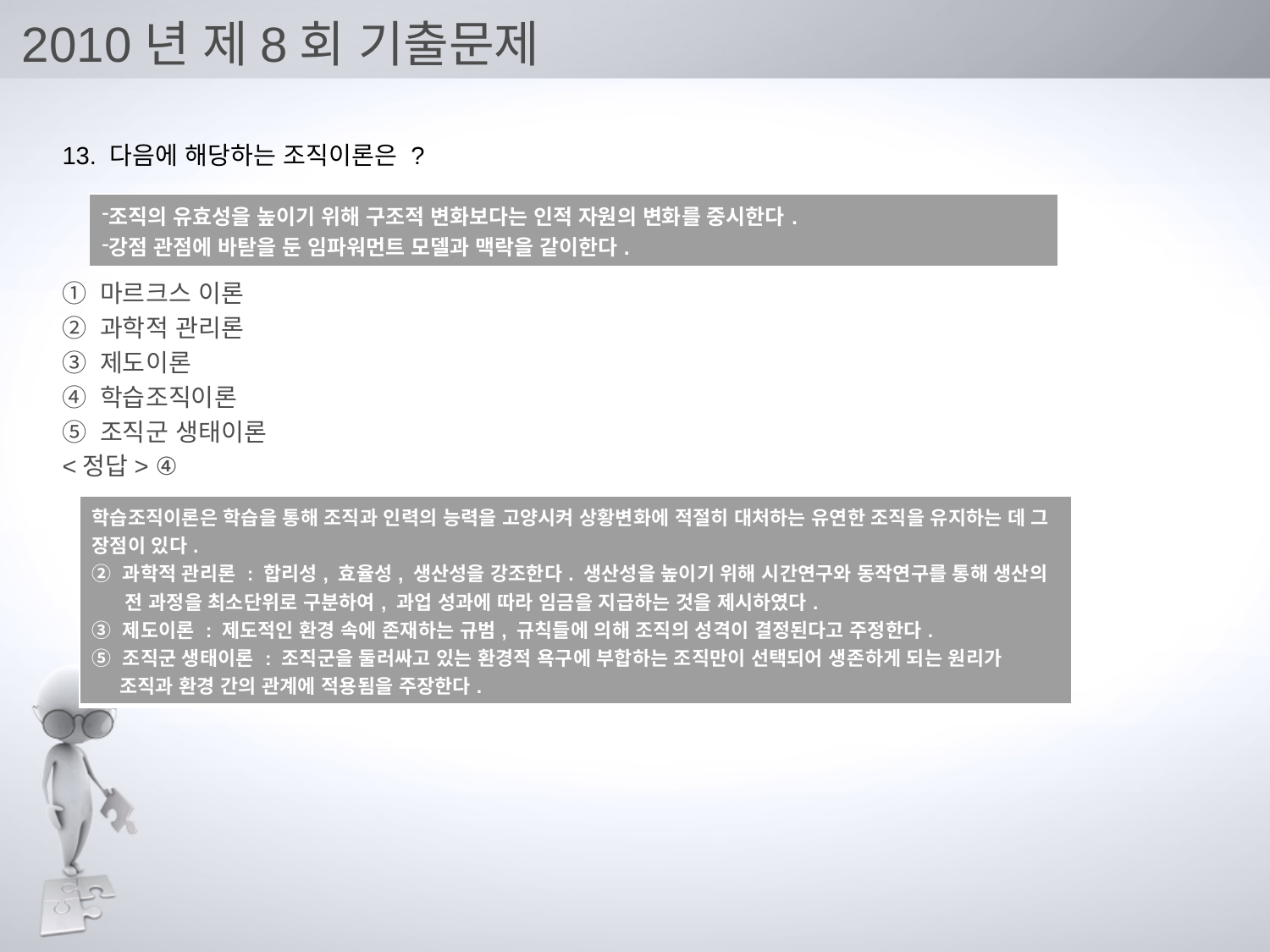

# 2010년 제8회 기출문제

13. 다음에 해당하는 조직이론은 ?

① 마르크스 이론
② 과학적 관리론
③ 제도이론
④ 학습조직이론
⑤ 조직군 생태이론
<정답> ④

| 조직의 유효성을 높이기 위해 구조적 변화보다는 인적 자원의 변화를 중시한다. 강점 관점에 바탇을 둔 임파워먼트 모델과 맥락을 같이한다. |
| --- |
| 학습조직이론은 학습을 통해 조직과 인력의 능력을 고양시켜 상황변화에 적절히 대처하는 유연한 조직을 유지하는 데 그 장점이 있다. ② 과학적 관리론 : 합리성, 효율성, 생산성을 강조한다. 생산성을 높이기 위해 시간연구와 동작연구를 통해 생산의 전 과정을 최소단위로 구분하여, 과업 성과에 따라 임금을 지급하는 것을 제시하였다. ③ 제도이론 : 제도적인 환경 속에 존재하는 규범, 규칙들에 의해 조직의 성격이 결정된다고 주정한다. ⑤ 조직군 생태이론 : 조직군을 둘러싸고 있는 환경적 욕구에 부합하는 조직만이 선택되어 생존하게 되는 원리가 조직과 환경 간의 관계에 적용됨을 주장한다. |
| --- |